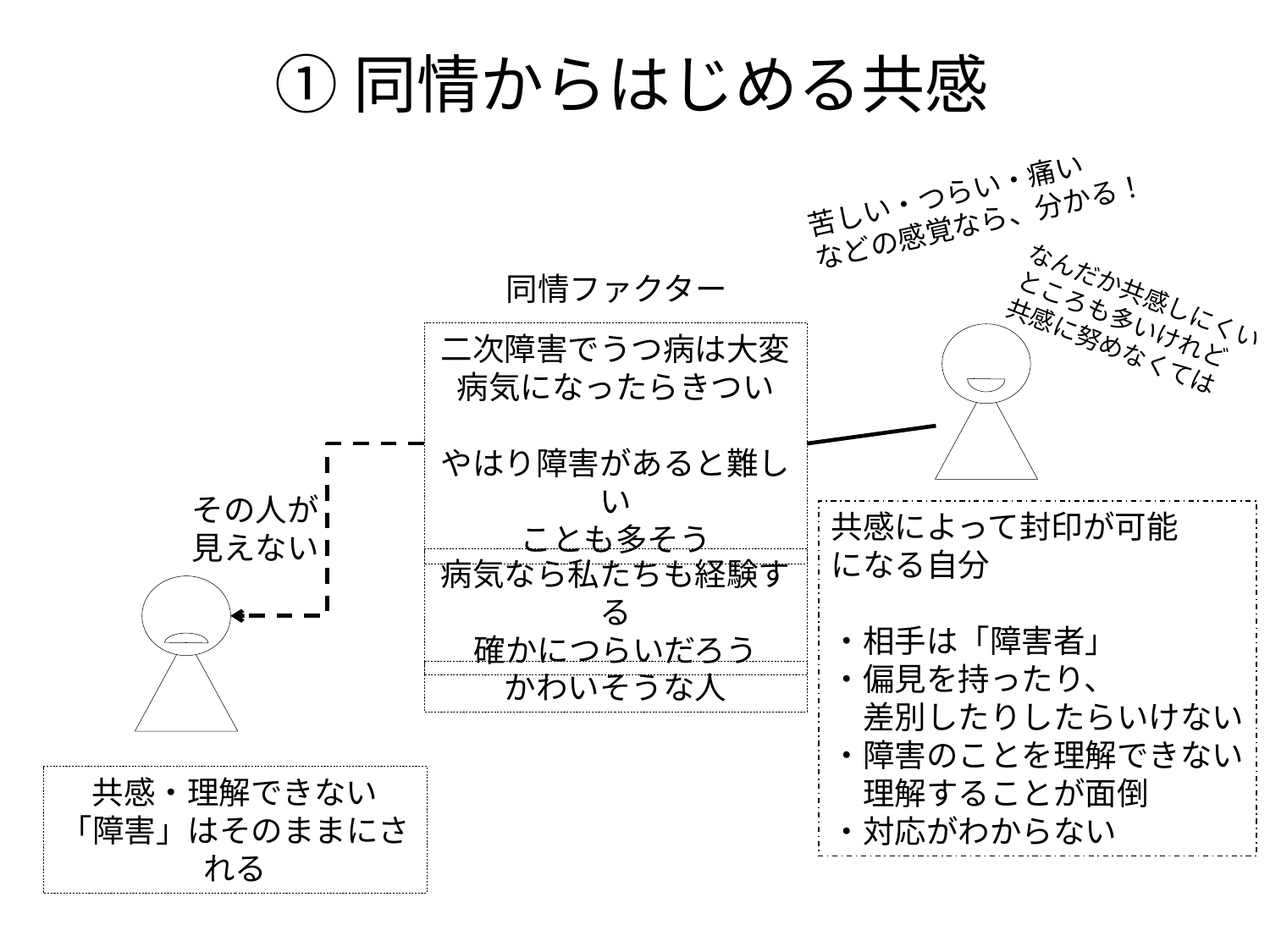

# ①同情からはじめる共感
苦しい・つらい・痛い
などの感覚なら、分かる！
同情ファクター
なんだか共感しにくい
ところも多いけれど
共感に努めなくては
二次障害でうつ病は大変
病気になったらきつい

やはり障害があると難しい
ことも多そう

その人が
見えない
共感によって封印が可能
になる自分

・相手は「障害者」
・偏見を持ったり、
　差別したりしたらいけない
・障害のことを理解できない
　理解することが面倒
・対応がわからない
病気なら私たちも経験する
確かにつらいだろう

かわいそうな人
共感・理解できない
「障害」はそのままにされる